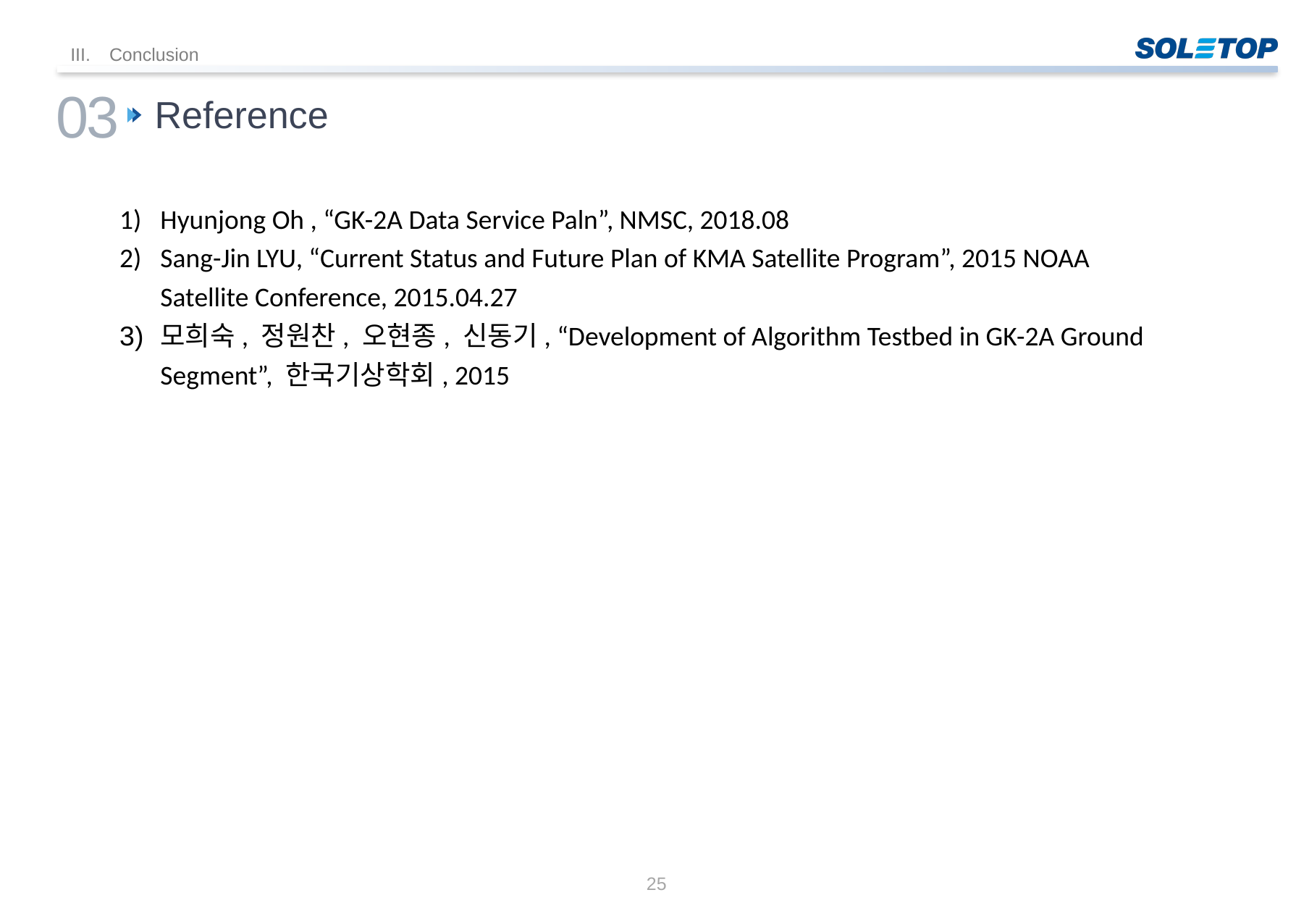

Conclusion
03
Reference
Hyunjong Oh , “GK-2A Data Service Paln”, NMSC, 2018.08
Sang-Jin LYU, “Current Status and Future Plan of KMA Satellite Program”, 2015 NOAA Satellite Conference, 2015.04.27
모희숙, 정원찬, 오현종, 신동기, “Development of Algorithm Testbed in GK-2A Ground Segment”, 한국기상학회, 2015
25